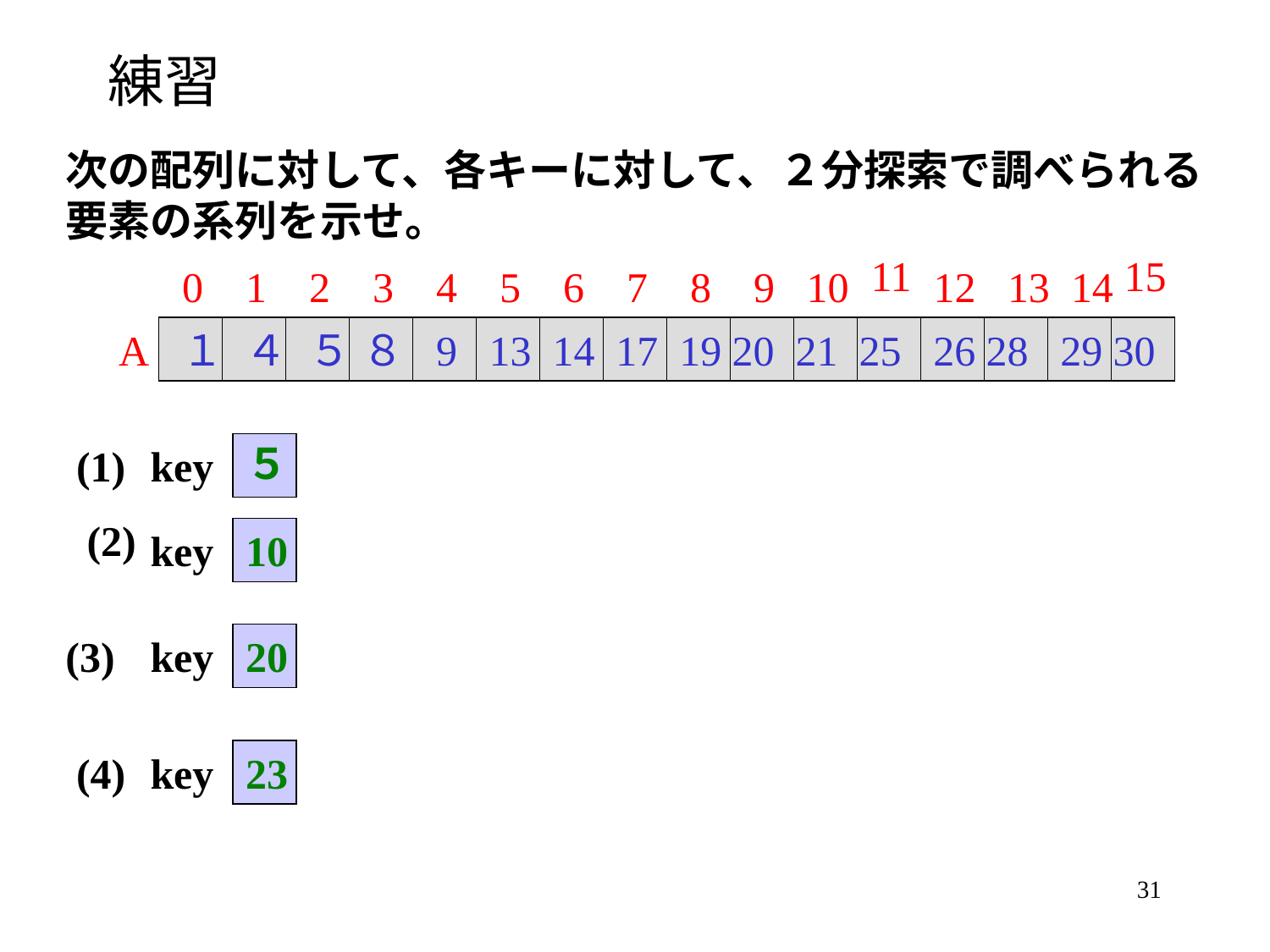

# 練習
次の配列に対して、各キーに対して、２分探索で調べられる
要素の系列を示せ。
11
15
0
1
2
3
4
5
6
7
8
9
10
12
13
14
A

１
４
５
８
9
13
14
17

19
20
21
25
26
28
29
30
５
(1)
key

(2)
key

10
(3)
key

20
(4)
key

23
31